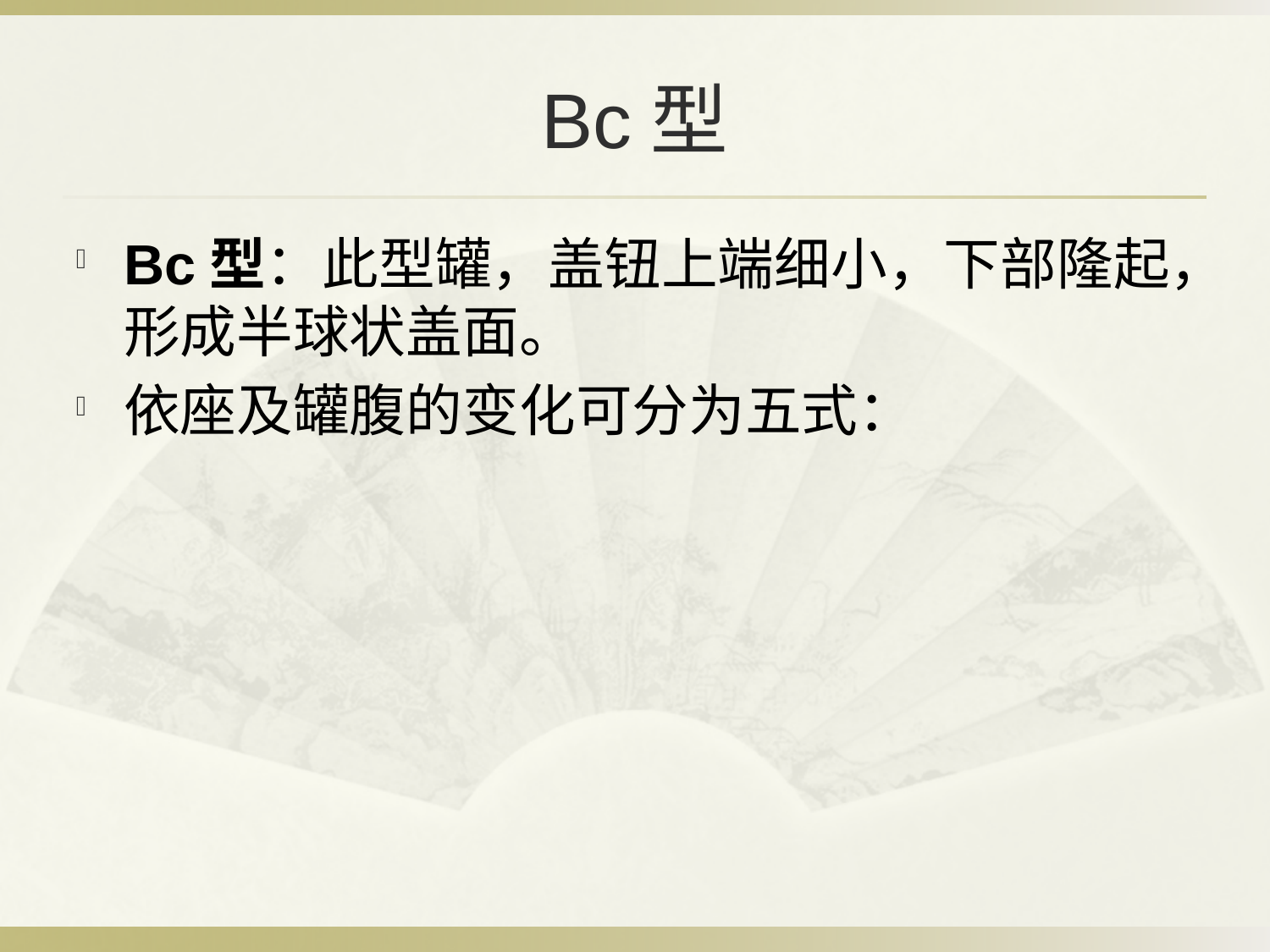

# Bc型
Bc型：此型罐，盖钮上端细小，下部隆起，形成半球状盖面。
依座及罐腹的变化可分为五式：